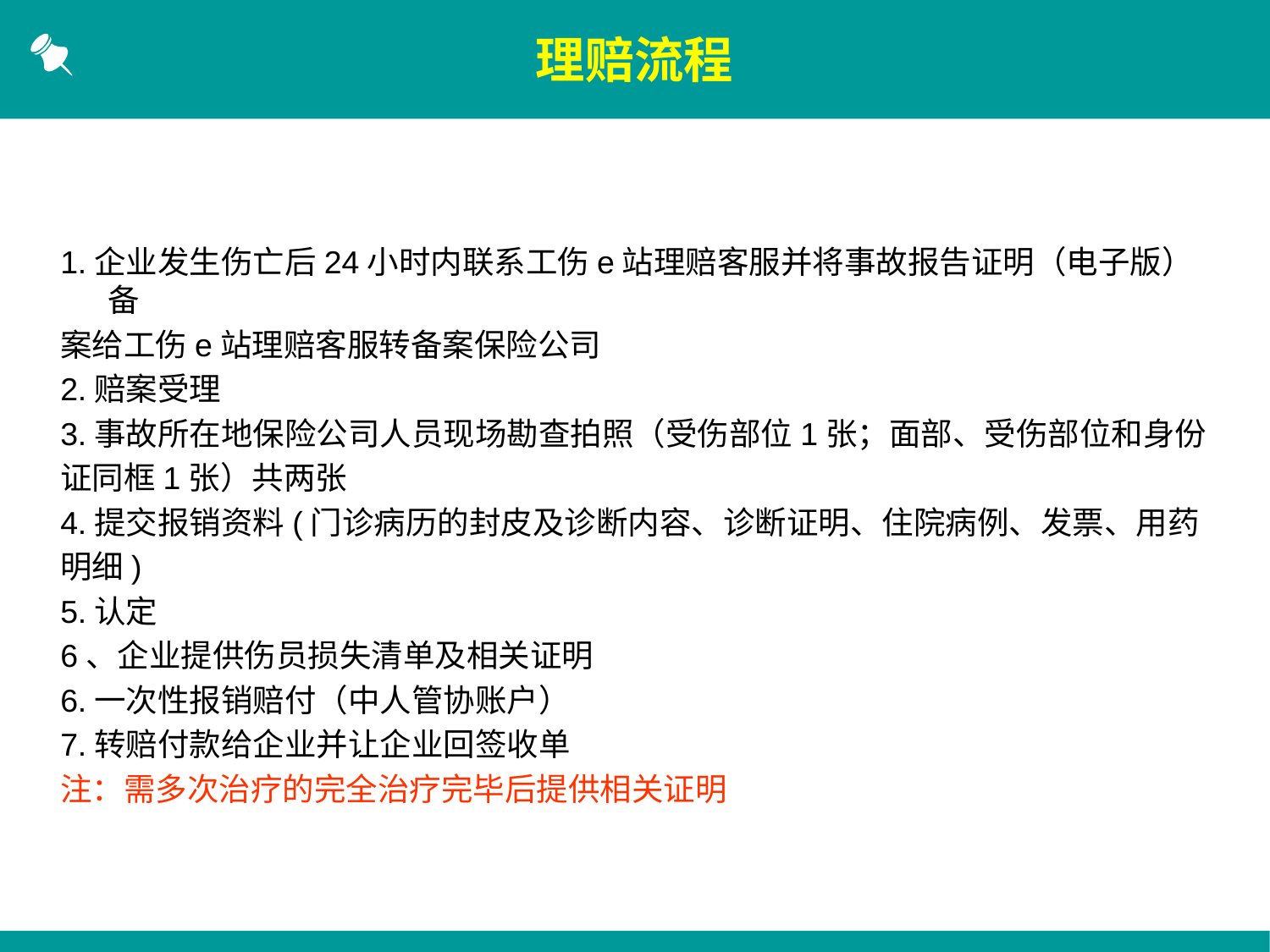

理赔流程

1.企业发生伤亡后24小时内联系工伤e站理赔客服并将事故报告证明（电子版）备
案给工伤e站理赔客服转备案保险公司
2.赔案受理
3.事故所在地保险公司人员现场勘查拍照（受伤部位1张；面部、受伤部位和身份
证同框1张）共两张
4.提交报销资料(门诊病历的封皮及诊断内容、诊断证明、住院病例、发票、用药
明细)
5.认定
6、企业提供伤员损失清单及相关证明
6.一次性报销赔付（中人管协账户）
7.转赔付款给企业并让企业回签收单
注：需多次治疗的完全治疗完毕后提供相关证明